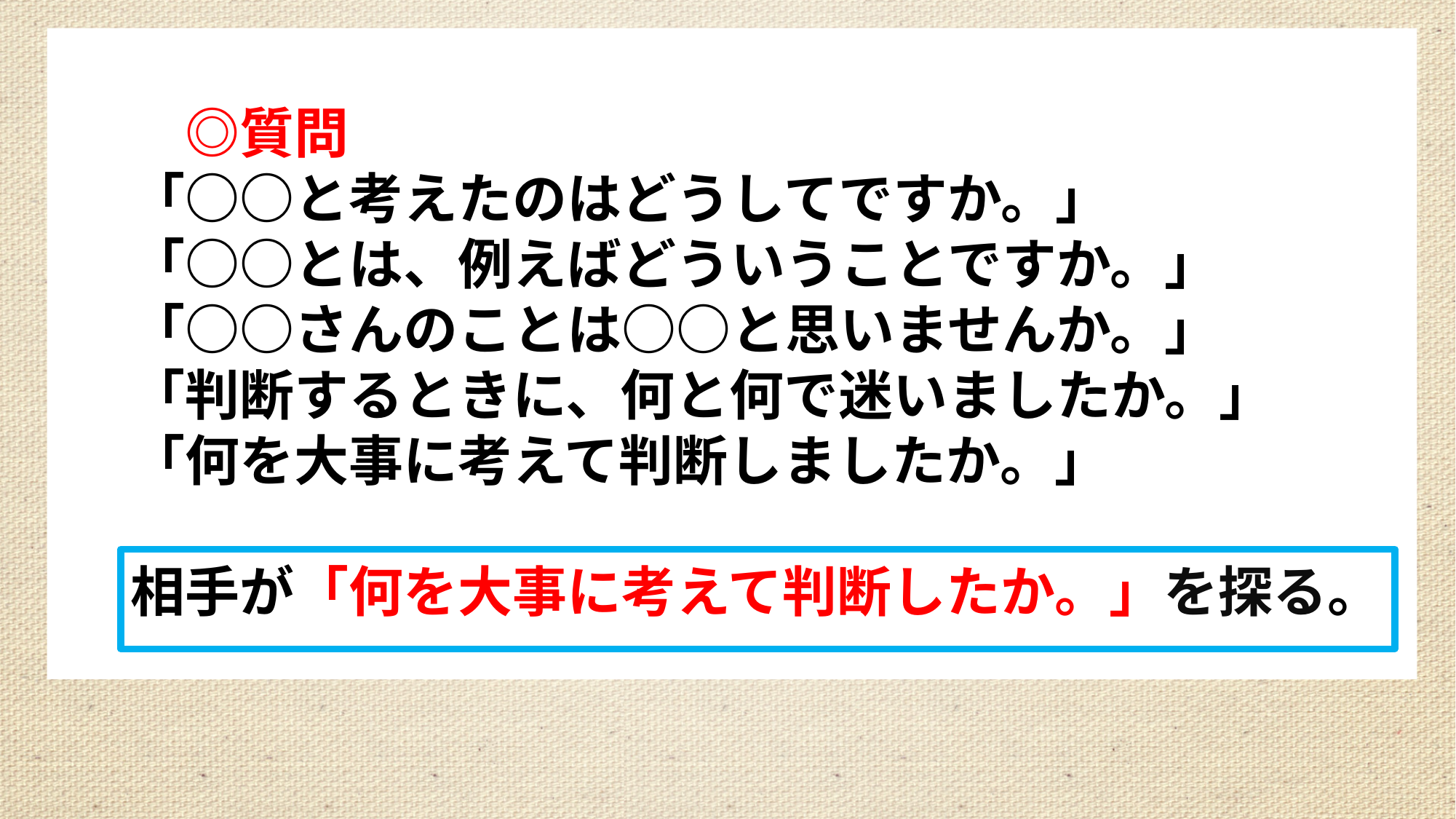

◎質問
「○○と考えたのはどうしてですか。」
「○○とは、例えばどういうことですか。」
「○○さんのことは○○と思いませんか。」
「判断するときに、何と何で迷いましたか。」
「何を大事に考えて判断しましたか。」

相手が「何を大事に考えて判断したか。」を探る。